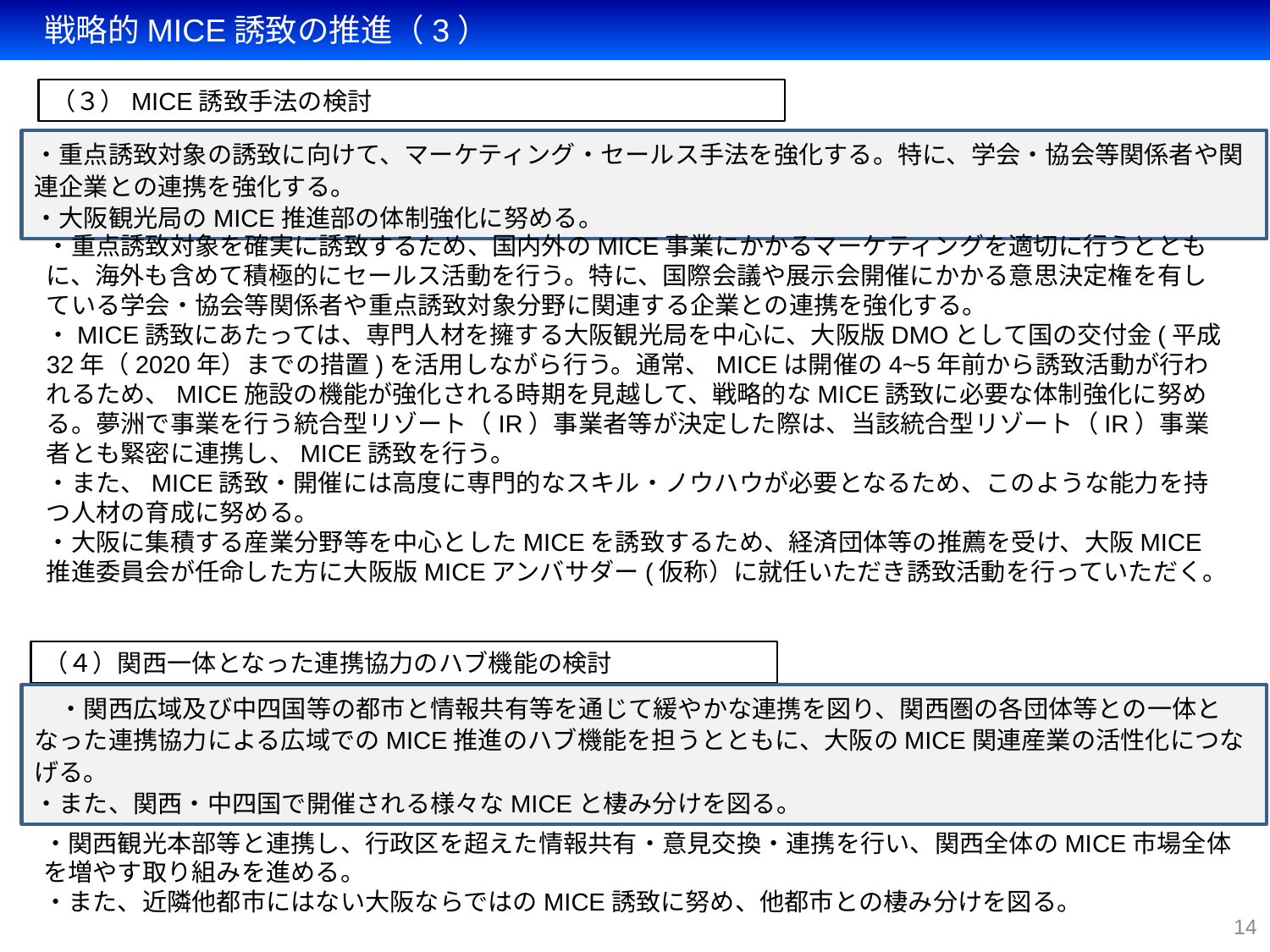

戦略的MICE誘致の推進（3）
（３）MICE誘致手法の検討
・重点誘致対象の誘致に向けて、マーケティング・セールス手法を強化する。特に、学会・協会等関係者や関連企業との連携を強化する。
・大阪観光局のMICE推進部の体制強化に努める。
・重点誘致対象を確実に誘致するため、国内外のMICE事業にかかるマーケティングを適切に行うとともに、海外も含めて積極的にセールス活動を行う。特に、国際会議や展示会開催にかかる意思決定権を有している学会・協会等関係者や重点誘致対象分野に関連する企業との連携を強化する。
・MICE誘致にあたっては、専門人材を擁する大阪観光局を中心に、大阪版DMOとして国の交付金(平成32年（2020年）までの措置)を活用しながら行う。通常、MICEは開催の4~5年前から誘致活動が行われるため、MICE施設の機能が強化される時期を見越して、戦略的なMICE誘致に必要な体制強化に努める。夢洲で事業を行う統合型リゾート（IR）事業者等が決定した際は、当該統合型リゾート（IR）事業者とも緊密に連携し、MICE誘致を行う。
・また、MICE誘致・開催には高度に専門的なスキル・ノウハウが必要となるため、このような能力を持つ人材の育成に努める。
・大阪に集積する産業分野等を中心としたMICEを誘致するため、経済団体等の推薦を受け、大阪MICE推進委員会が任命した方に大阪版MICEアンバサダー(仮称）に就任いただき誘致活動を行っていただく。

（４）関西一体となった連携協力のハブ機能の検討
　・関西広域及び中四国等の都市と情報共有等を通じて緩やかな連携を図り、関西圏の各団体等との一体となった連携協力による広域でのMICE推進のハブ機能を担うとともに、大阪のMICE関連産業の活性化につなげる。
・また、関西・中四国で開催される様々なMICEと棲み分けを図る。
・関西観光本部等と連携し、行政区を超えた情報共有・意見交換・連携を行い、関西全体のMICE市場全体を増やす取り組みを進める。
・また、近隣他都市にはない大阪ならではのMICE誘致に努め、他都市との棲み分けを図る。
14